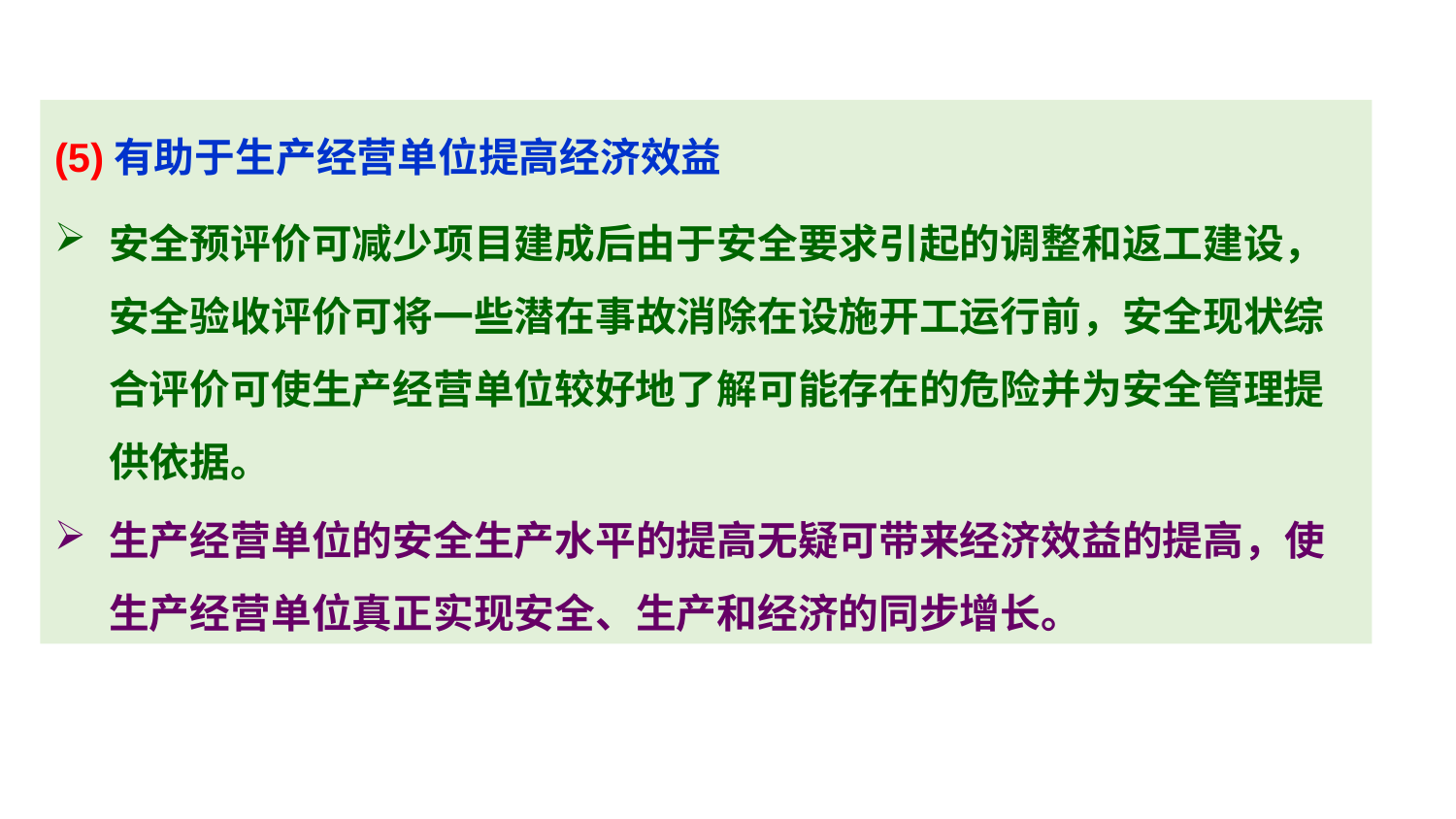

(5)有助于生产经营单位提高经济效益
安全预评价可减少项目建成后由于安全要求引起的调整和返工建设，安全验收评价可将一些潜在事故消除在设施开工运行前，安全现状综合评价可使生产经营单位较好地了解可能存在的危险并为安全管理提供依据。
生产经营单位的安全生产水平的提高无疑可带来经济效益的提高，使生产经营单位真正实现安全、生产和经济的同步增长。